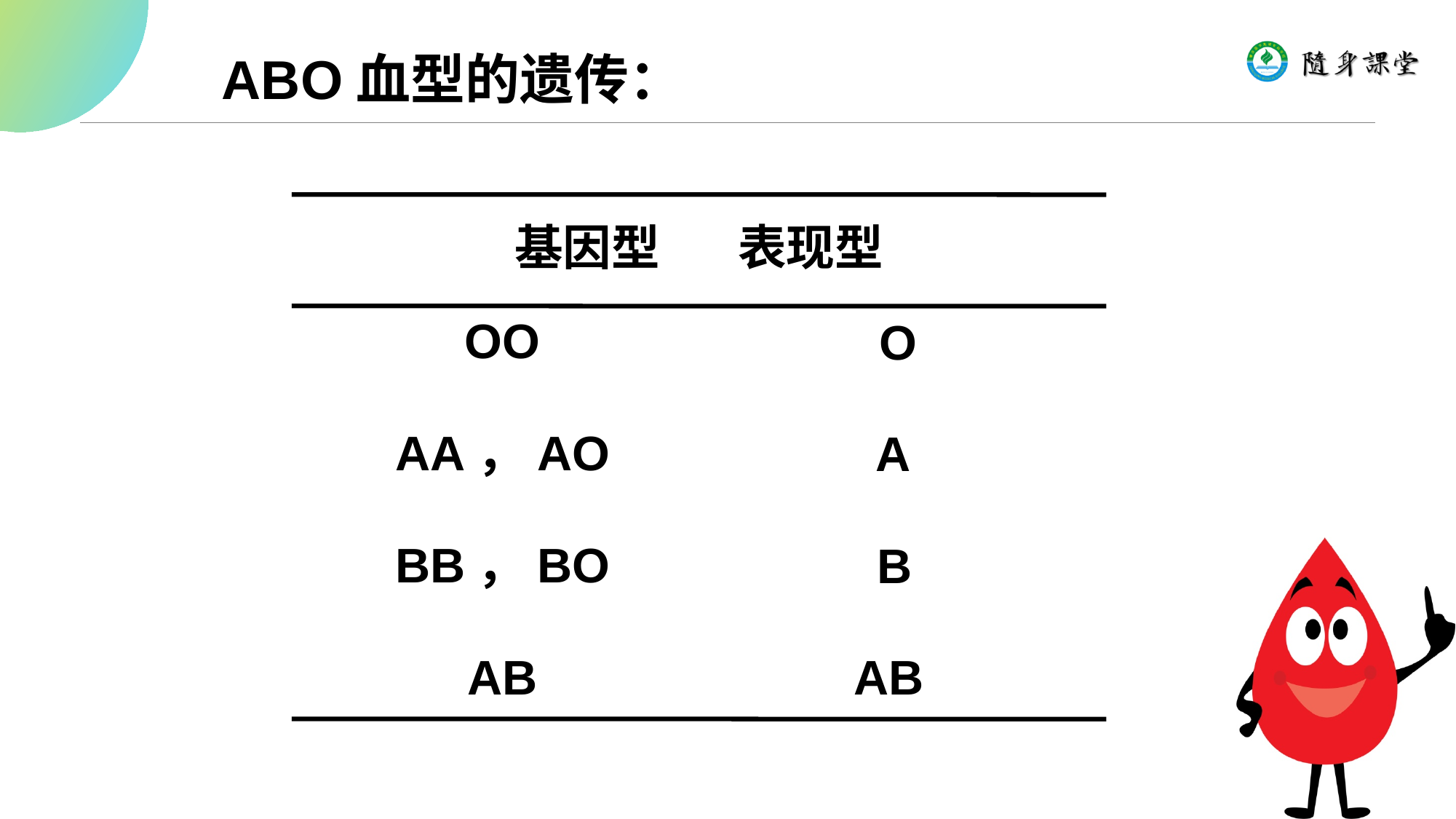

ABO血型的遗传：

基因型       表现型
OO

 O
AA，AO
A
BB，BO
B
 AB
AB